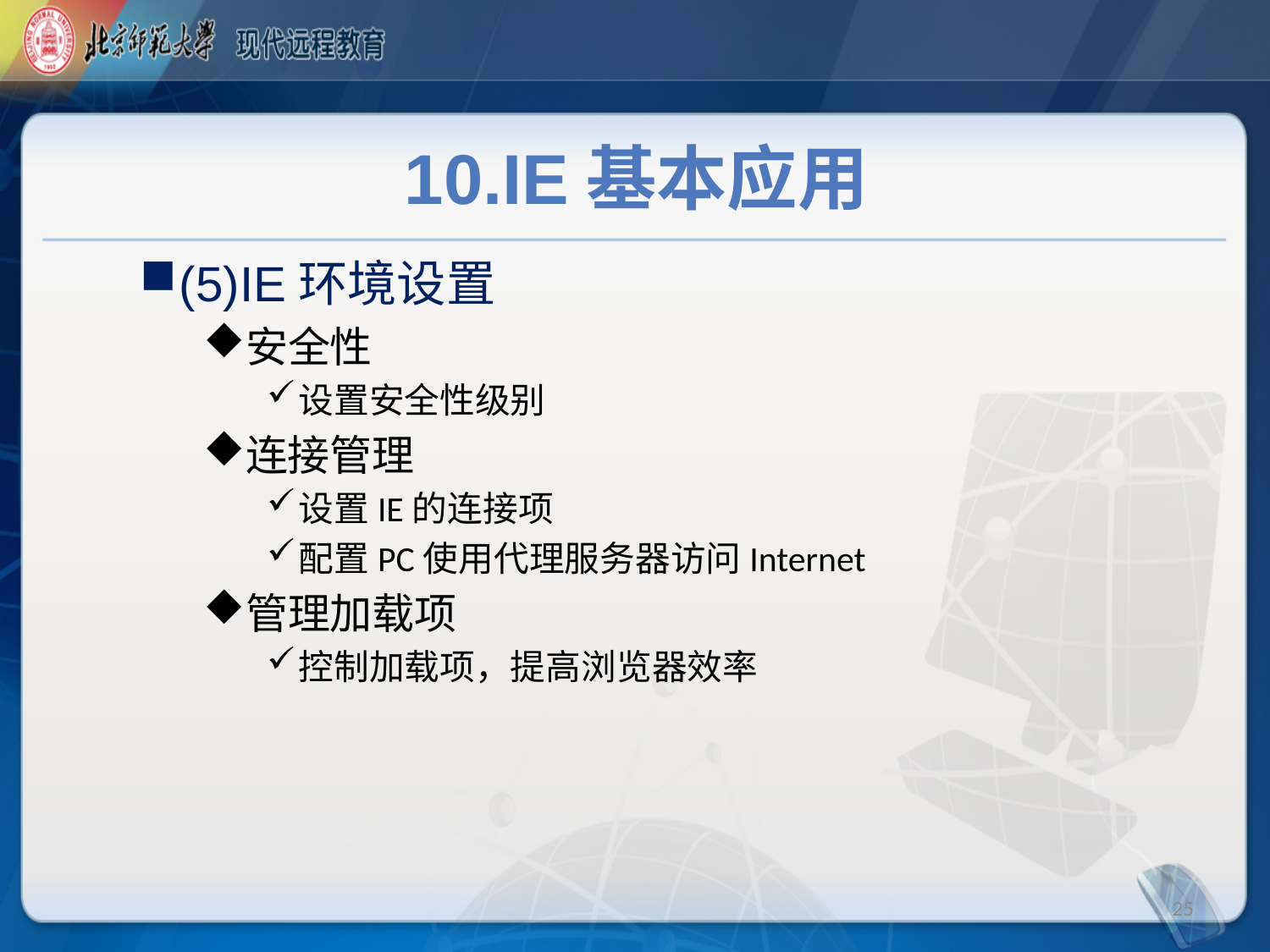

# 10.IE基本应用
(5)IE环境设置
安全性
设置安全性级别
连接管理
设置IE的连接项
配置PC使用代理服务器访问Internet
管理加载项
控制加载项，提高浏览器效率
25